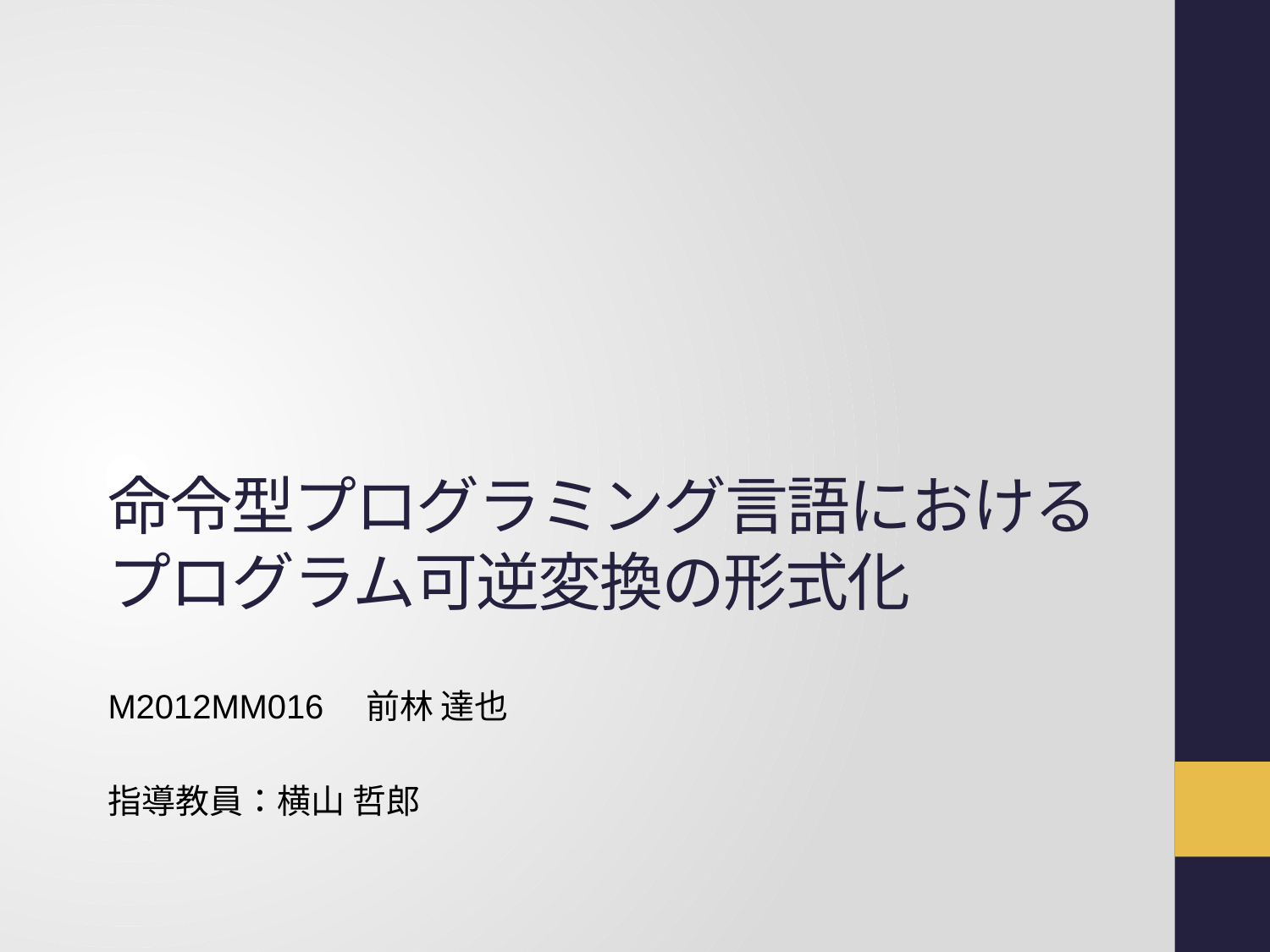

# 命令型プログラミング言語におけるプログラム可逆変換の形式化
M2012MM016　前林 達也

指導教員：横山 哲郎